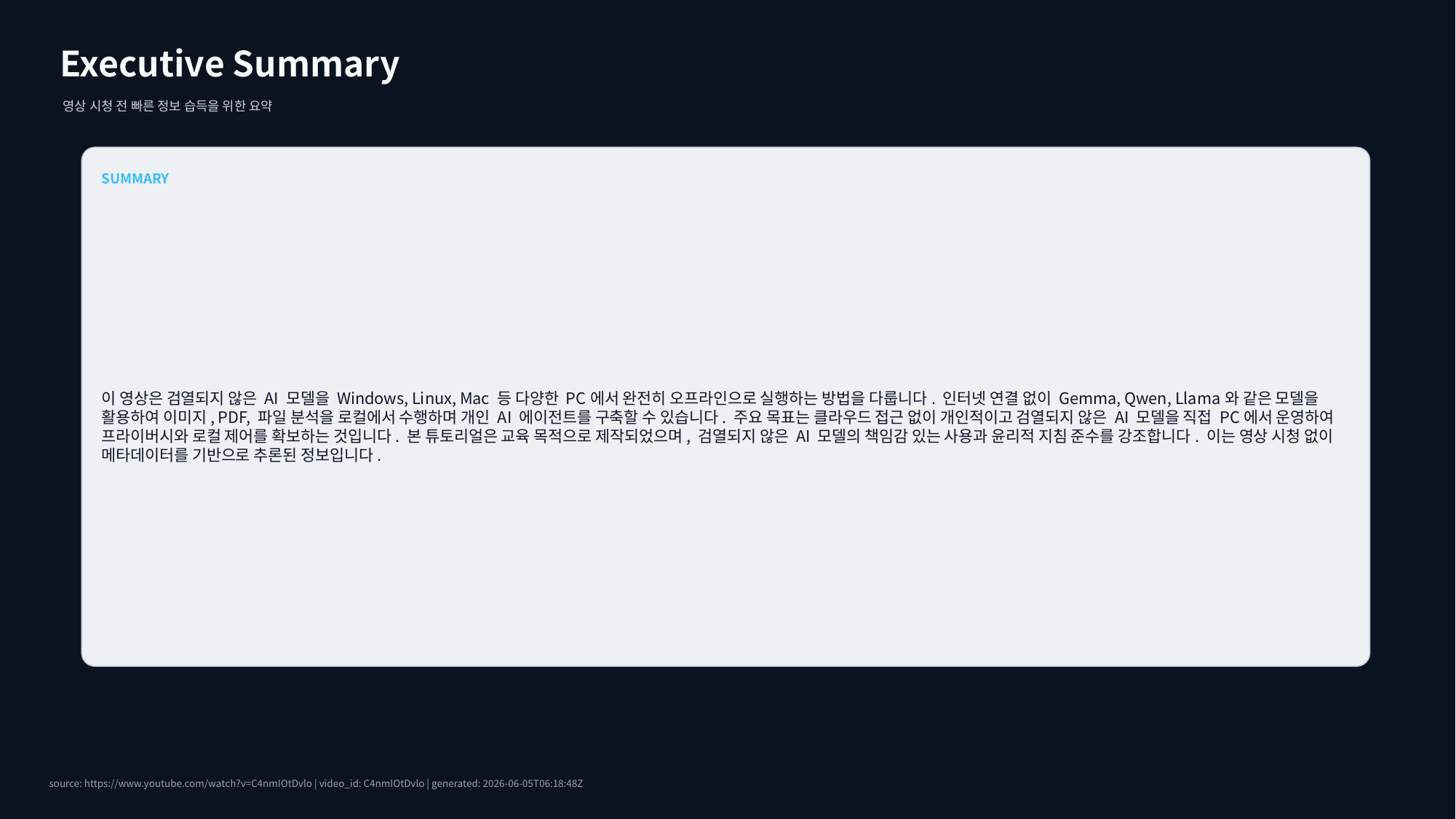

Executive Summary
영상 시청 전 빠른 정보 습득을 위한 요약

SUMMARY
이 영상은 검열되지 않은 AI 모델을 Windows, Linux, Mac 등 다양한 PC에서 완전히 오프라인으로 실행하는 방법을 다룹니다. 인터넷 연결 없이 Gemma, Qwen, Llama와 같은 모델을 활용하여 이미지, PDF, 파일 분석을 로컬에서 수행하며 개인 AI 에이전트를 구축할 수 있습니다. 주요 목표는 클라우드 접근 없이 개인적이고 검열되지 않은 AI 모델을 직접 PC에서 운영하여 프라이버시와 로컬 제어를 확보하는 것입니다. 본 튜토리얼은 교육 목적으로 제작되었으며, 검열되지 않은 AI 모델의 책임감 있는 사용과 윤리적 지침 준수를 강조합니다. 이는 영상 시청 없이 메타데이터를 기반으로 추론된 정보입니다.
source: https://www.youtube.com/watch?v=C4nmIOtDvlo | video_id: C4nmIOtDvlo | generated: 2026-06-05T06:18:48Z